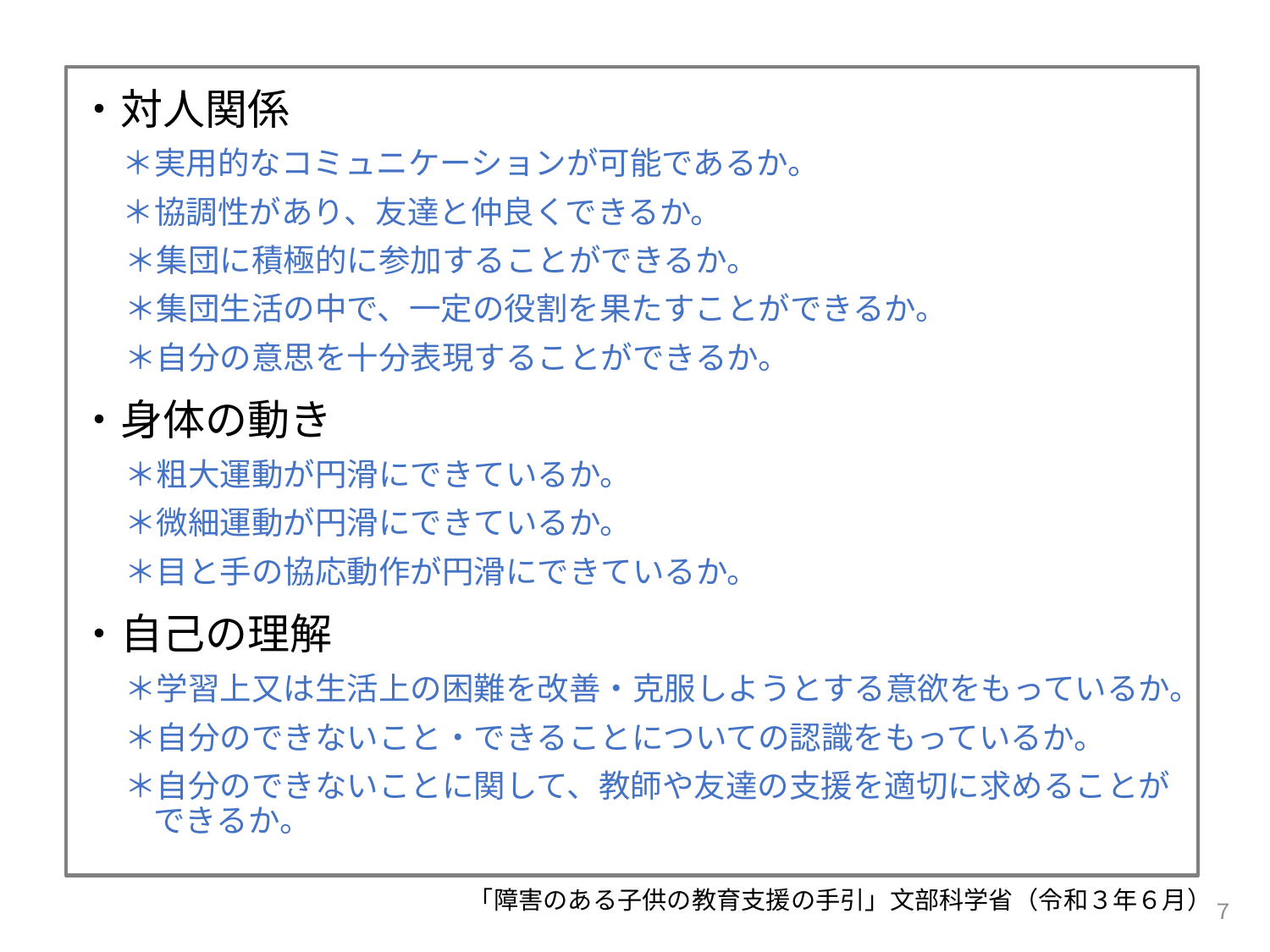

・対人関係
　　＊実用的なコミュニケーションが可能であるか。
　　＊協調性があり、友達と仲良くできるか。
　　＊集団に積極的に参加することができるか。
　　＊集団生活の中で、一定の役割を果たすことができるか。
　　＊自分の意思を十分表現することができるか。

・身体の動き
　　＊粗大運動が円滑にできているか。
　　＊微細運動が円滑にできているか。
　　＊目と手の協応動作が円滑にできているか。

・自己の理解
　　＊学習上又は生活上の困難を改善・克服しようとする意欲をもっているか。
　　＊自分のできないこと・できることについての認識をもっているか。
　　＊自分のできないことに関して、教師や友達の支援を適切に求めることができるか。
「障害のある子供の教育支援の手引」文部科学省（令和３年６月）
７